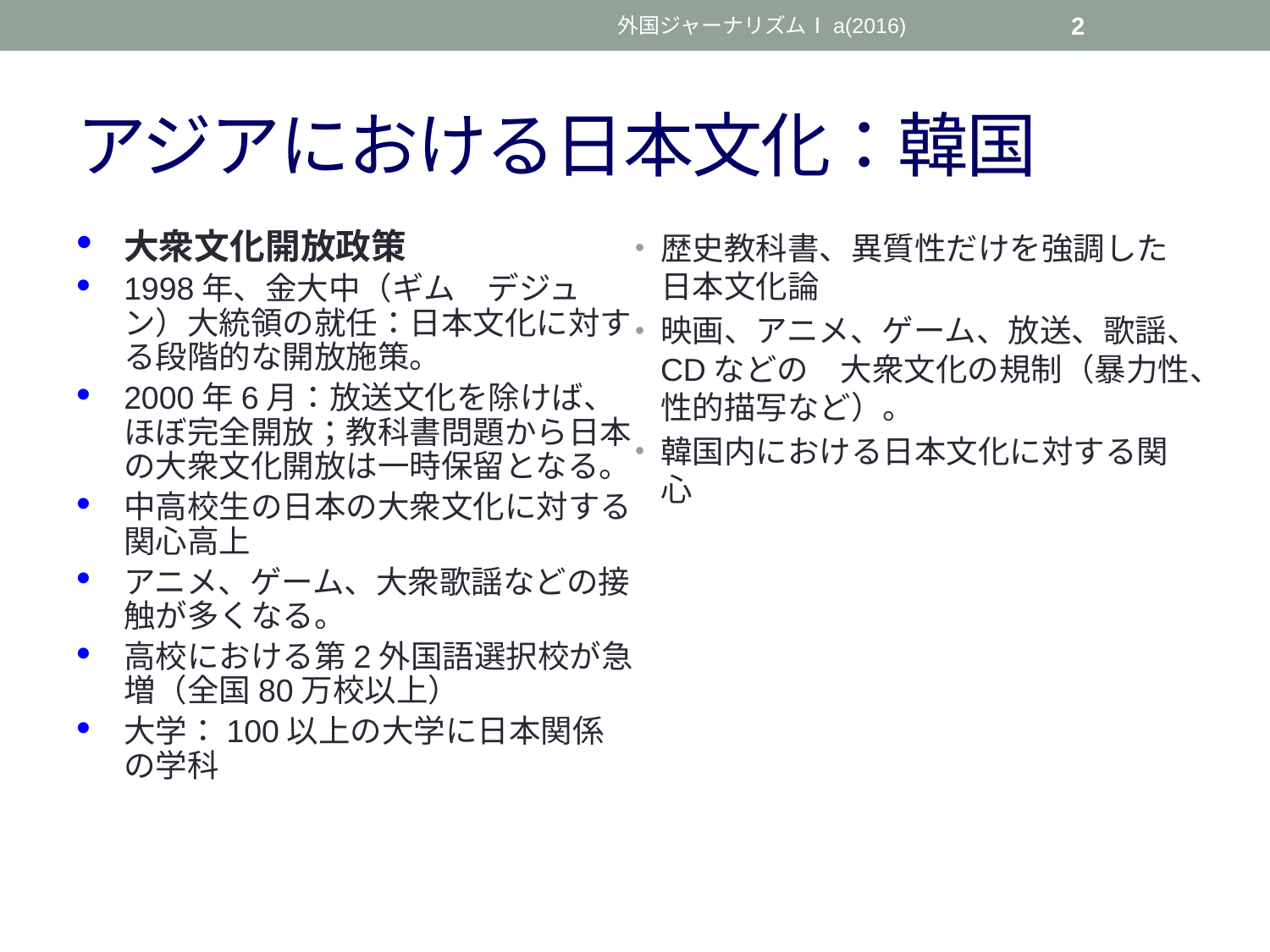

外国ジャーナリズムⅠa(2016)
2
# アジアにおける日本文化：韓国
大衆文化開放政策
1998年、金大中（ギム　デジュン）大統領の就任：日本文化に対する段階的な開放施策。
2000年6月：放送文化を除けば、ほぼ完全開放；教科書問題から日本の大衆文化開放は一時保留となる。
中高校生の日本の大衆文化に対する関心高上
アニメ、ゲーム、大衆歌謡などの接触が多くなる。
高校における第2外国語選択校が急増（全国80万校以上）
大学：100以上の大学に日本関係の学科

歴史教科書、異質性だけを強調した日本文化論
映画、アニメ、ゲーム、放送、歌謡、CDなどの　大衆文化の規制（暴力性、性的描写など）。
韓国内における日本文化に対する関心